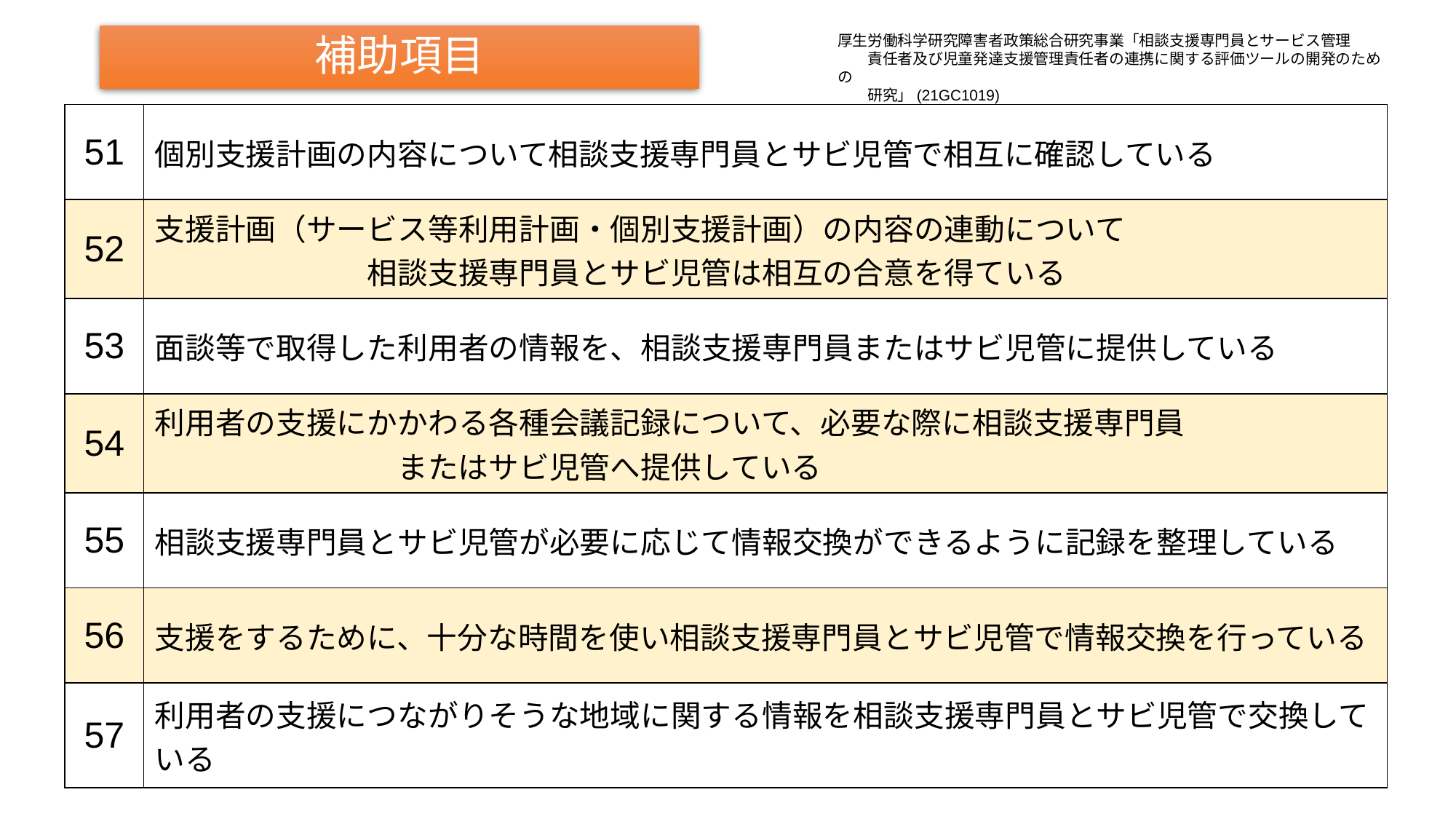

# 補助項目
厚生労働科学研究障害者政策総合研究事業「相談支援専門員とサービス管理
　　責任者及び児童発達支援管理責任者の連携に関する評価ツールの開発のための
　　研究」(21GC1019)
| 51 | 個別支援計画の内容について相談支援専門員とサビ児管で相互に確認している |
| --- | --- |
| 52 | 支援計画（サービス等利用計画・個別支援計画）の内容の連動について　　　　　　　　　　　　　　　相談支援専門員とサビ児管は相互の合意を得ている |
| 53 | 面談等で取得した利用者の情報を、相談支援専門員またはサビ児管に提供している |
| 54 | 利用者の支援にかかわる各種会議記録について、必要な際に相談支援専門員　　　　　　　　　　　　　　またはサビ児管へ提供している |
| 55 | 相談支援専門員とサビ児管が必要に応じて情報交換ができるように記録を整理している |
| 56 | 支援をするために、十分な時間を使い相談支援専門員とサビ児管で情報交換を行っている |
| 57 | 利用者の支援につながりそうな地域に関する情報を相談支援専門員とサビ児管で交換している |